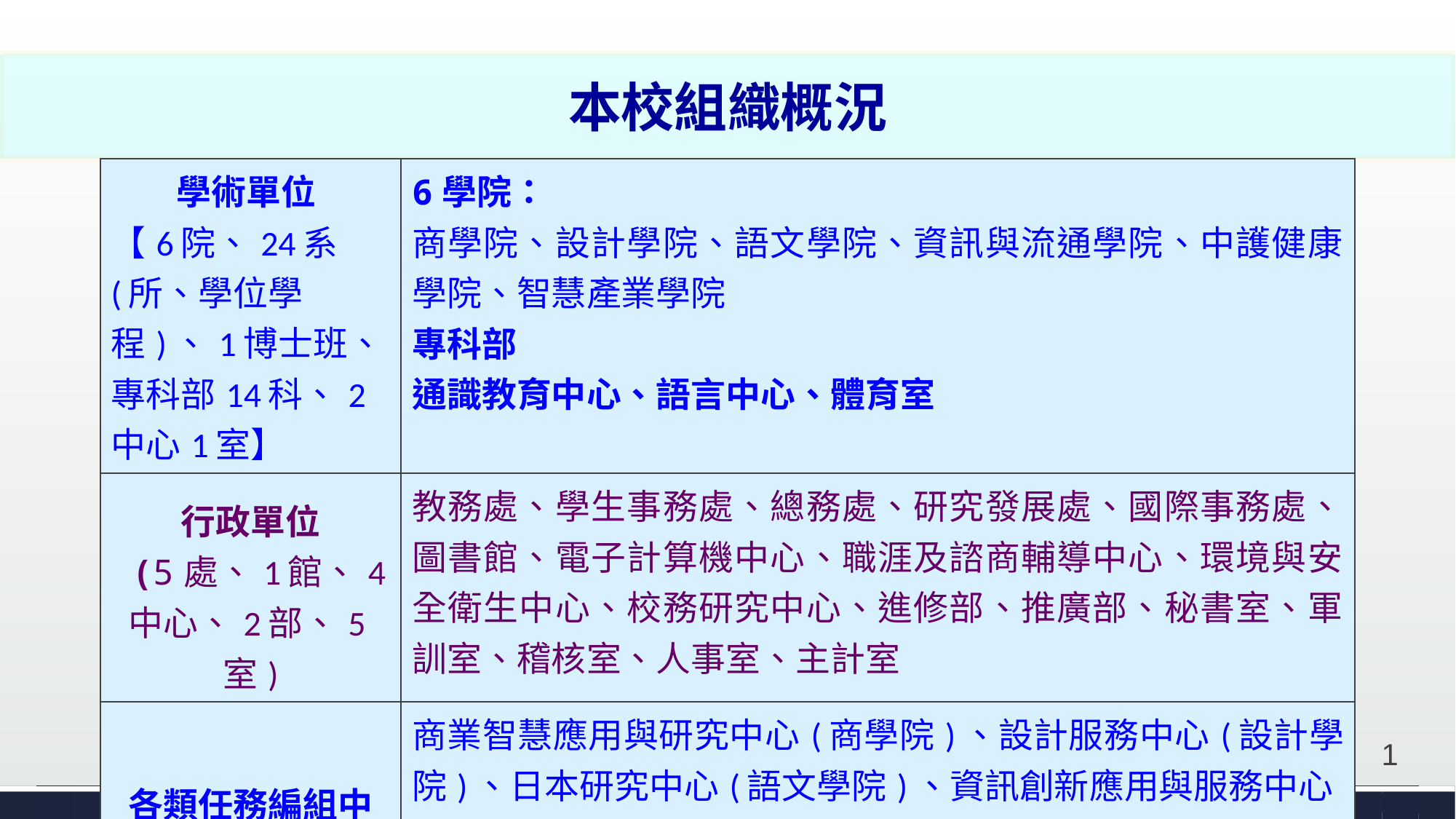

本校組織概況
| 學術單位 【6院、24系(所、學位學程)、1博士班、專科部14科、2中心1室】 | 6學院： 商學院、設計學院、語文學院、資訊與流通學院、中護健康學院、智慧產業學院 專科部 通識教育中心、語言中心、體育室 |
| --- | --- |
| 行政單位 (5處、1館、4中心、2部、5室) | 教務處、學生事務處、總務處、研究發展處、國際事務處、圖書館、電子計算機中心、職涯及諮商輔導中心、環境與安全衛生中心、校務研究中心、進修部、推廣部、秘書室、軍訓室、稽核室、人事室、主計室 |
| 各類任務編組中心 | 商業智慧應用與研究中心(商學院)、設計服務中心(設計學院)、日本研究中心(語文學院)、資訊創新應用與服務中心(資訊與流通學院)、健康產研中心(中護健康學院)、智慧產學研究中心(智慧產業學院)、臺中區域與社會發展研究中心(全人教育委員會)、產學研發中心(研發處) |

#
1